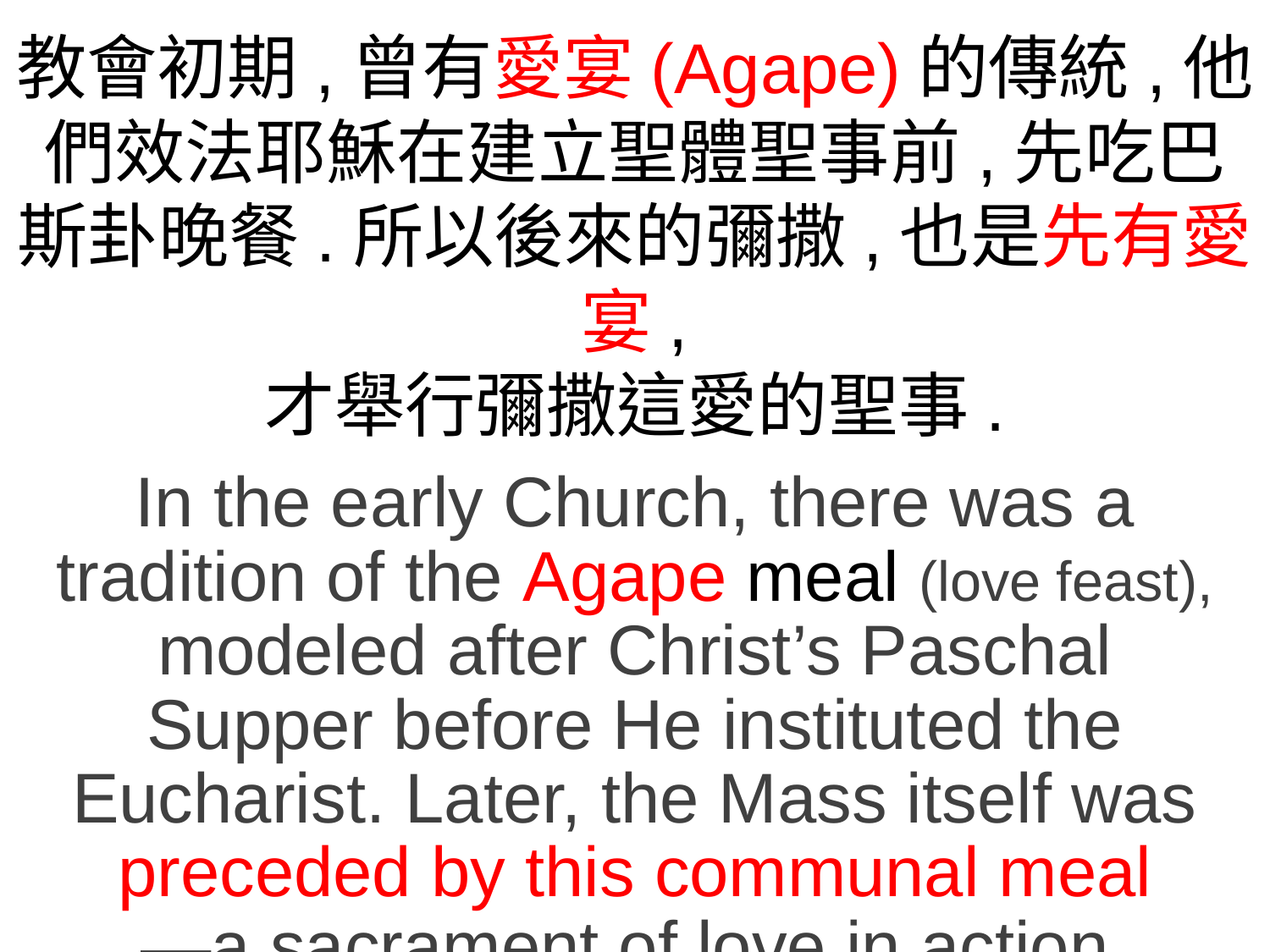

教會初期,曾有愛宴(Agape)的傳統,他們效法耶穌在建立聖體聖事前,先吃巴斯卦晚餐.所以後來的彌撒,也是先有愛宴,
才舉行彌撒這愛的聖事.
In the early Church, there was a tradition of the Agape meal (love feast), modeled after Christ’s Paschal Supper before He instituted the Eucharist. Later, the Mass itself was preceded by this communal meal
—a sacrament of love in action.